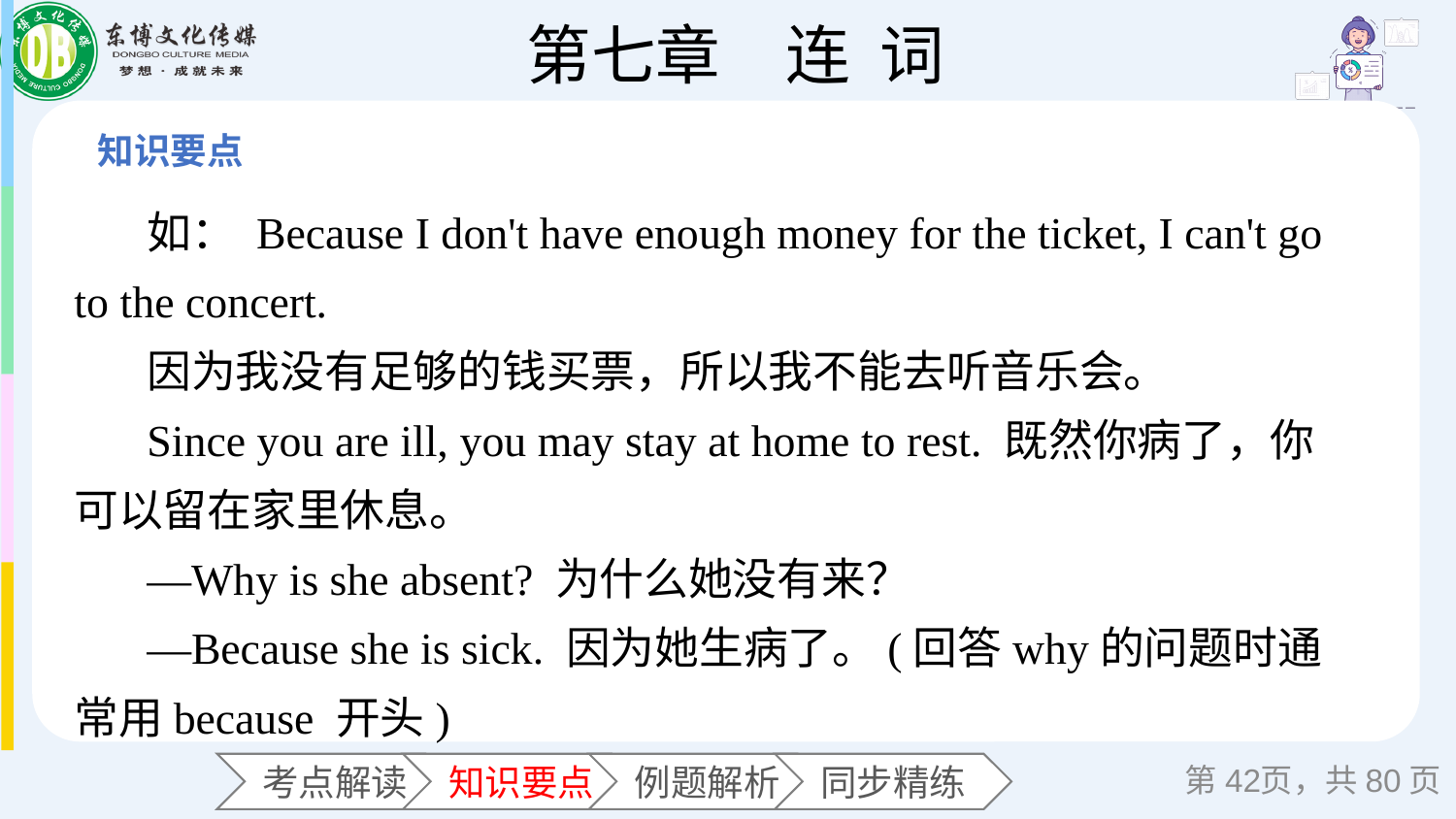

如： Because I don't have enough money for the ticket, I can't go to the concert.
因为我没有足够的钱买票，所以我不能去听音乐会。
Since you are ill, you may stay at home to rest. 既然你病了，你可以留在家里休息。
—Why is she absent? 为什么她没有来？
—Because she is sick. 因为她生病了。(回答why的问题时通常用because 开头)
第42页，共80页